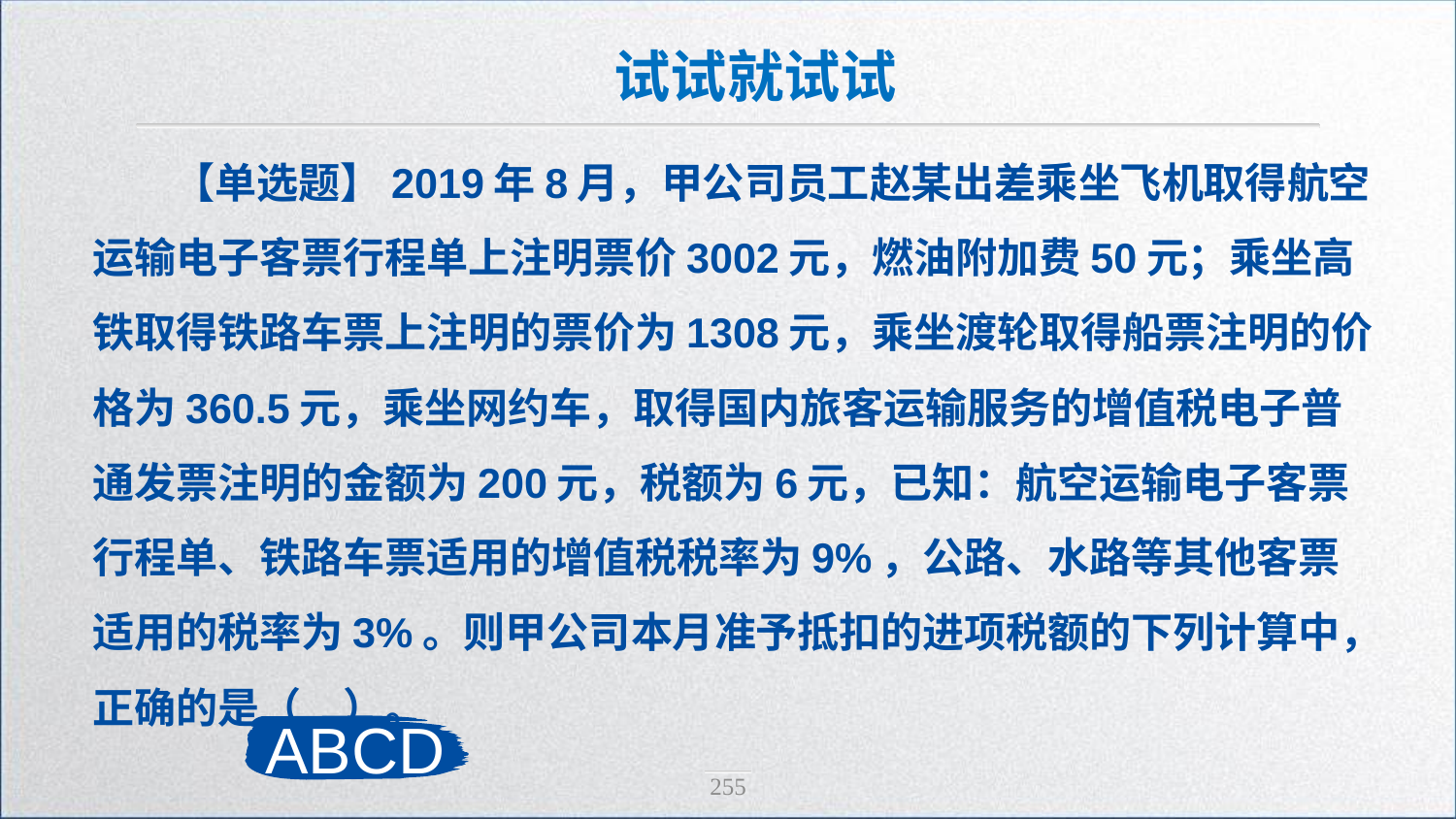

试试就试试
【单选题】2019年8月，甲公司员工赵某出差乘坐飞机取得航空运输电子客票行程单上注明票价3002元，燃油附加费50元；乘坐高铁取得铁路车票上注明的票价为1308元，乘坐渡轮取得船票注明的价格为360.5元，乘坐网约车，取得国内旅客运输服务的增值税电子普通发票注明的金额为200元，税额为6元，已知：航空运输电子客票行程单、铁路车票适用的增值税税率为9%，公路、水路等其他客票适用的税率为3%。则甲公司本月准予抵扣的进项税额的下列计算中，正确的是（　）。
ABCD

255